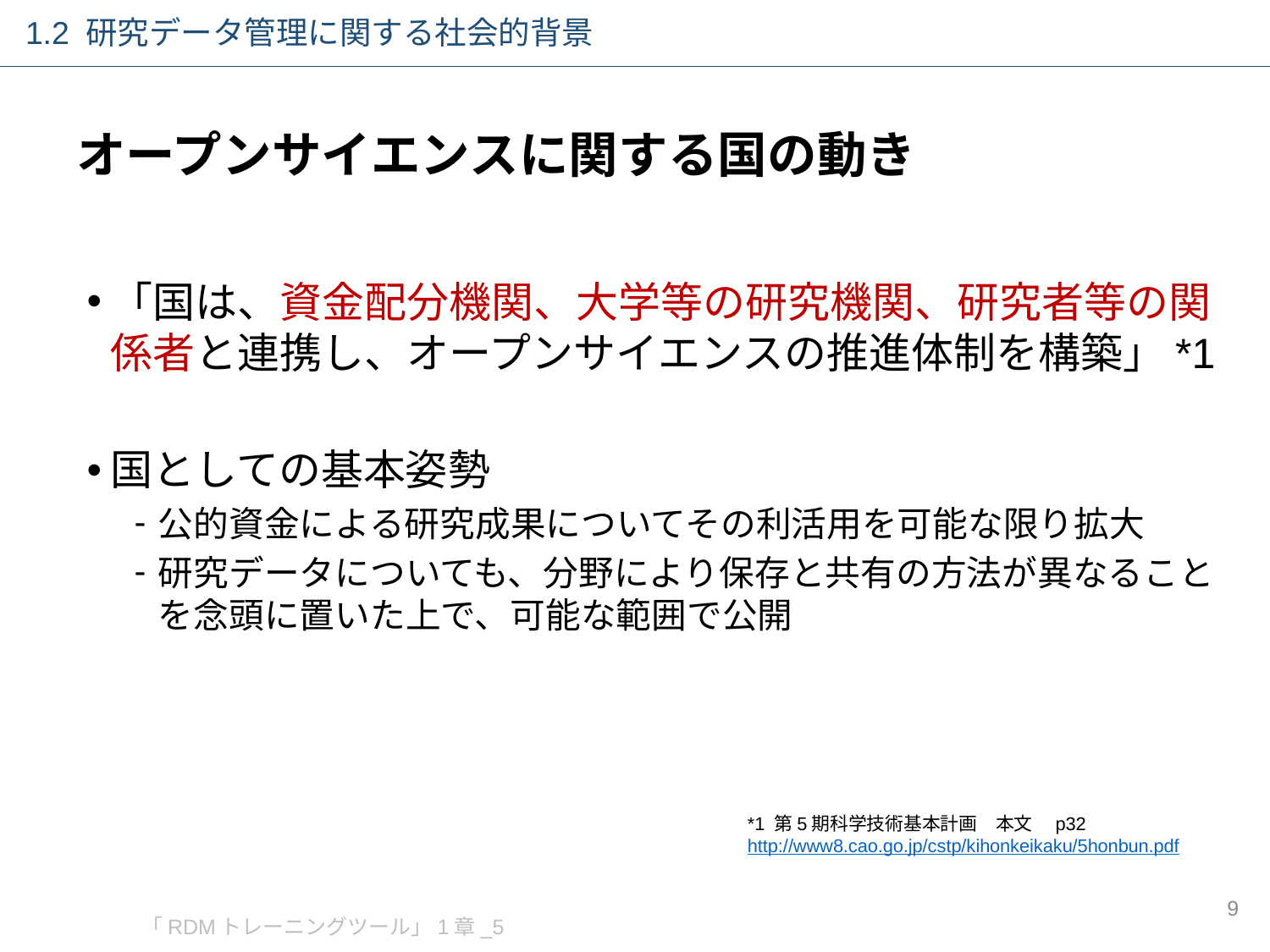

1.2 研究データ管理に関する社会的背景
# オープンサイエンスに関する国の動き

「国は、資金配分機関、大学等の研究機関、研究者等の関係者と連携し、オープンサイエンスの推進体制を構築」*1

国としての基本姿勢
公的資金による研究成果についてその利活用を可能な限り拡大
研究データについても、分野により保存と共有の方法が異なることを念頭に置いた上で、可能な範囲で公開
*1 第5期科学技術基本計画　本文　p32
http://www8.cao.go.jp/cstp/kihonkeikaku/5honbun.pdf
「RDMトレーニングツール」1章_5